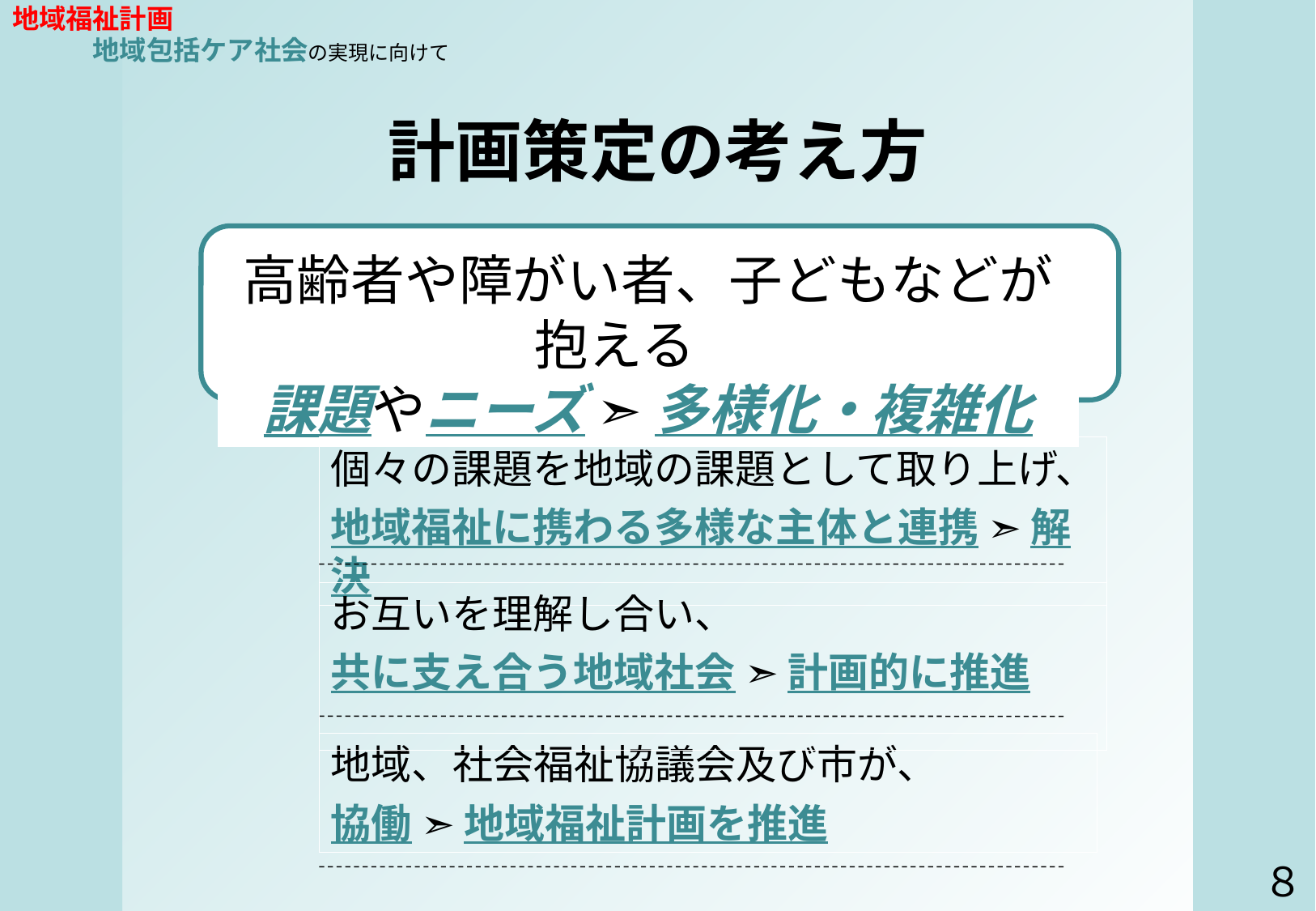

地域福祉計画　　　　　　　　　　　　　　　　　　　　　　　　　　　　　　　　　　　　　　　　　　　　地域包括ケア社会の実現に向けて
# 計画策定の考え方

高齢者や障がい者、子どもなどが抱える 　
課題やニーズ ➣ 多様化・複雑化
個々の課題を地域の課題として取り上げ、
地域福祉に携わる多様な主体と連携 ➣ 解決

お互いを理解し合い、
共に支え合う地域社会 ➣ 計画的に推進

地域、社会福祉協議会及び市が、
協働 ➣ 地域福祉計画を推進
８